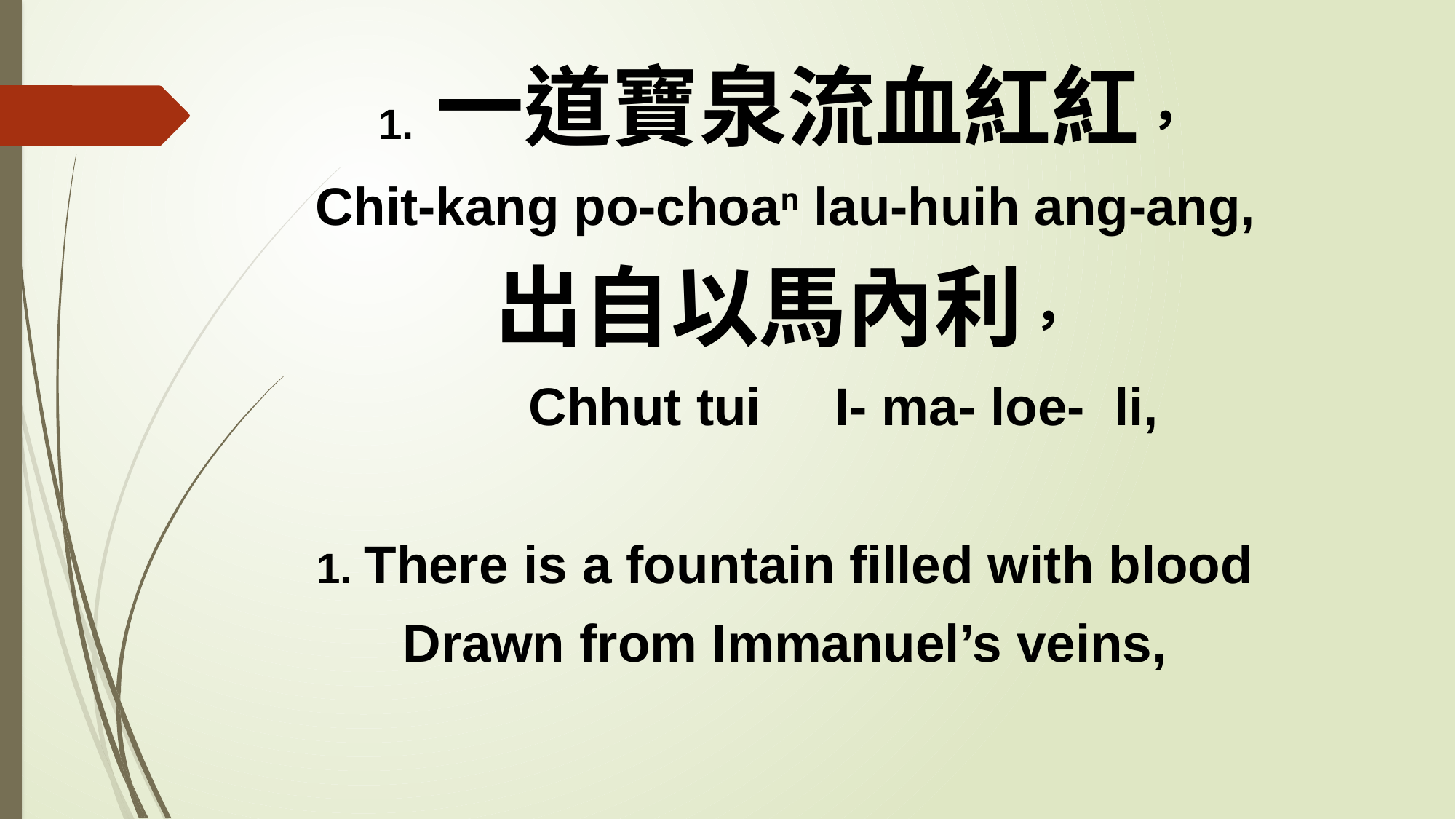

1. 一道寶泉流血紅紅，
Chit-kang po-choan lau-huih ang-ang,
出自以馬內利，
                    Chhut tui     I- ma- loe-  li,

1. There is a fountain filled with blood
Drawn from Immanuel’s veins,